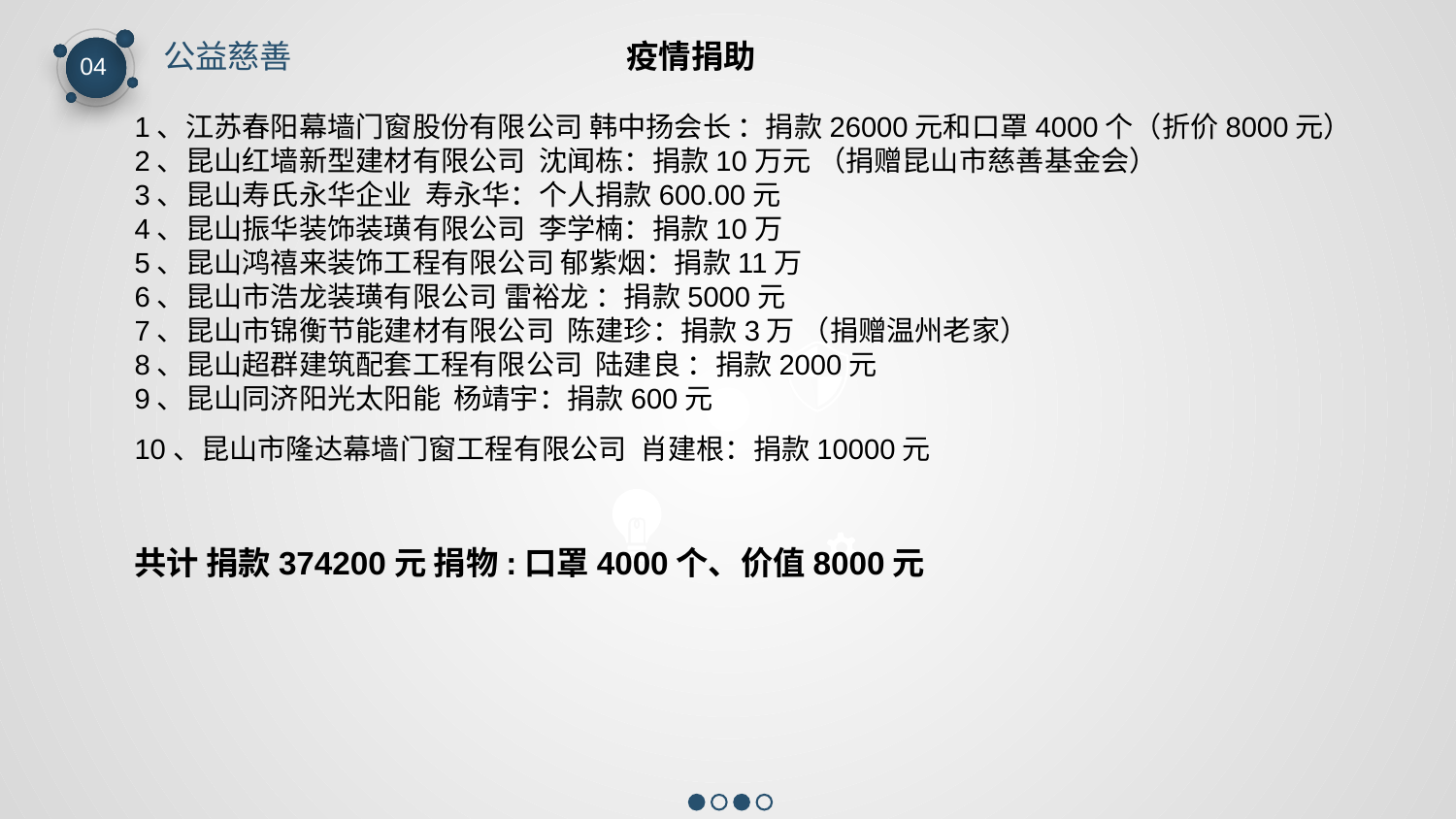

疫情捐助
公益慈善
04
1、江苏春阳幕墙门窗股份有限公司 韩中扬会长 ：捐款26000元和口罩4000个（折价8000元）2、昆山红墙新型建材有限公司  沈闻栋：捐款10万元 （捐赠昆山市慈善基金会）3、昆山寿氏永华企业  寿永华：个人捐款600.00元4、昆山振华装饰装璜有限公司  李学楠：捐款10万 5、昆山鸿禧来装饰工程有限公司 郁紫烟：捐款11万6、昆山市浩龙装璜有限公司 雷裕龙 ：捐款5000元7、昆山市锦衡节能建材有限公司  陈建珍：捐款3万 （捐赠温州老家）8、昆山超群建筑配套工程有限公司  陆建良 ：捐款2000元9、昆山同济阳光太阳能  杨靖宇：捐款600元10、昆山市隆达幕墙门窗工程有限公司  肖建根：捐款10000元

共计 捐款374200元 捐物:口罩4000个、价值8000元